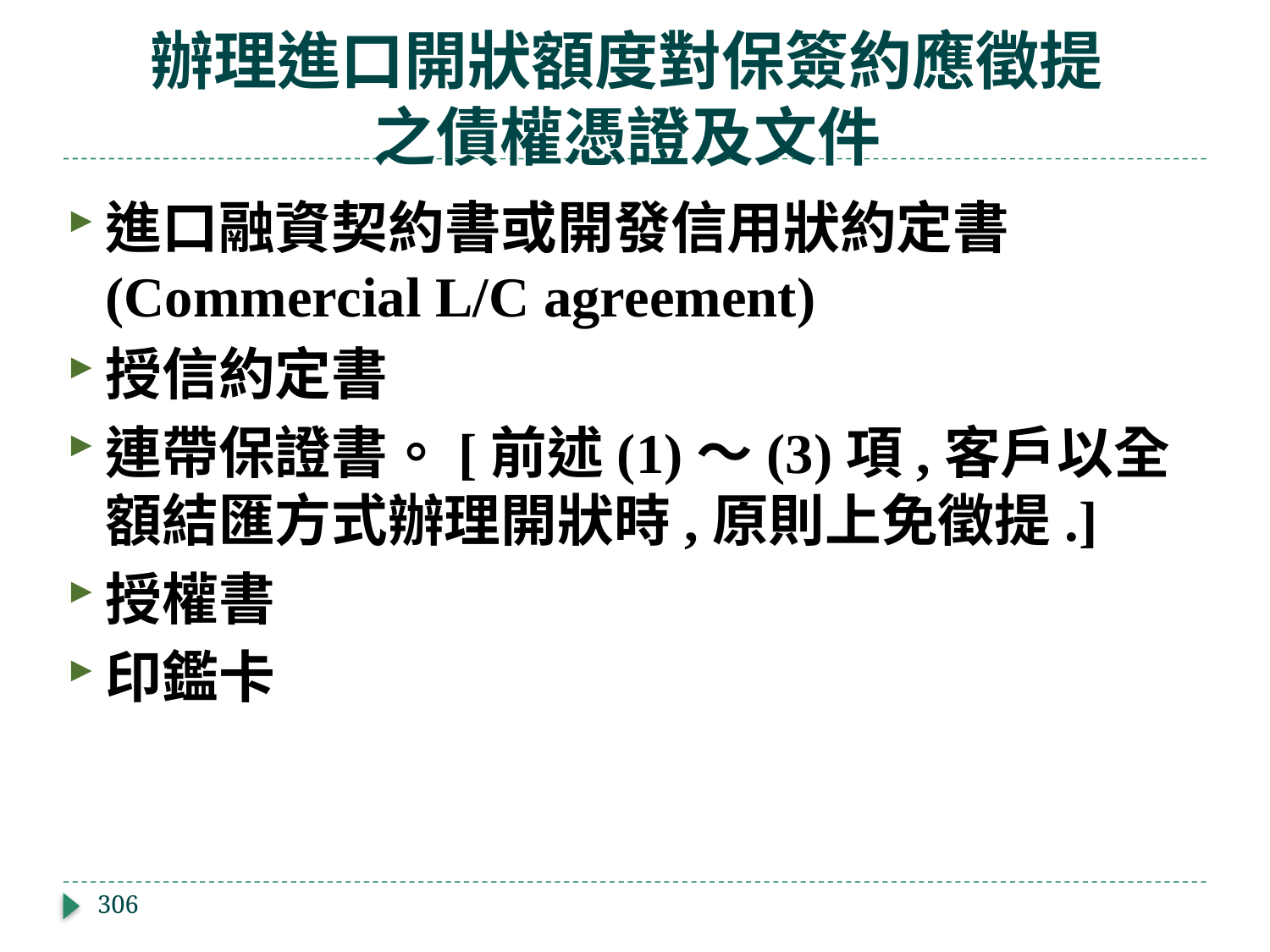

# 辦理進口開狀額度對保簽約應徵提 之債權憑證及文件
進口融資契約書或開發信用狀約定書(Commercial L/C agreement)
授信約定書
連帶保證書。[前述(1)～(3)項,客戶以全額結匯方式辦理開狀時,原則上免徵提.]
授權書
印鑑卡
306